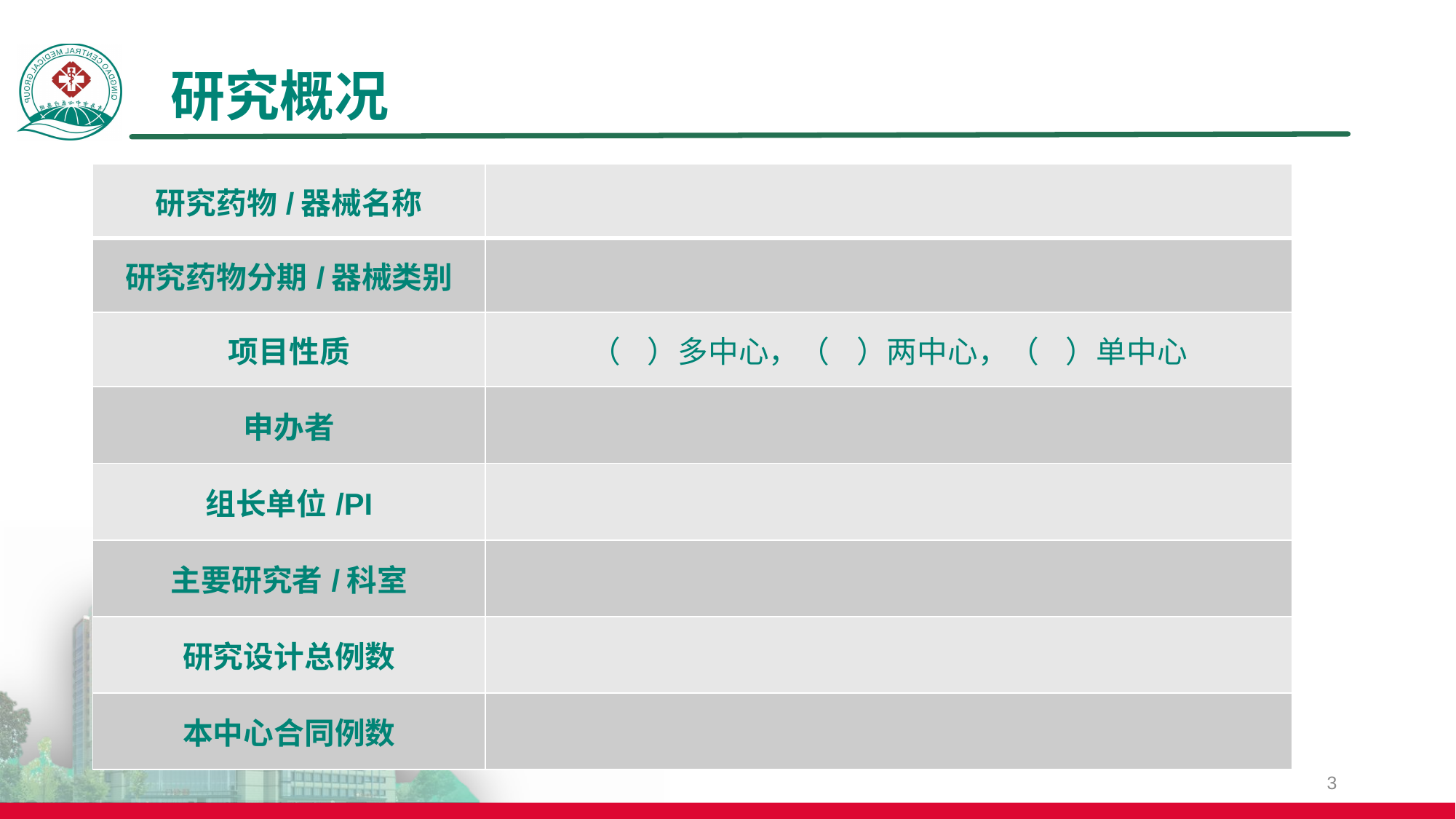

# 研究概况
| 研究药物/器械名称 |  |
| --- | --- |
| 研究药物分期/器械类别 |  |
| 项目性质 | （ ）多中心，（ ）两中心，（ ）单中心 |
| 申办者 |  |
| 组长单位/PI |  |
| 主要研究者/科室 |  |
| 研究设计总例数 |  |
| 本中心合同例数 |  |
3